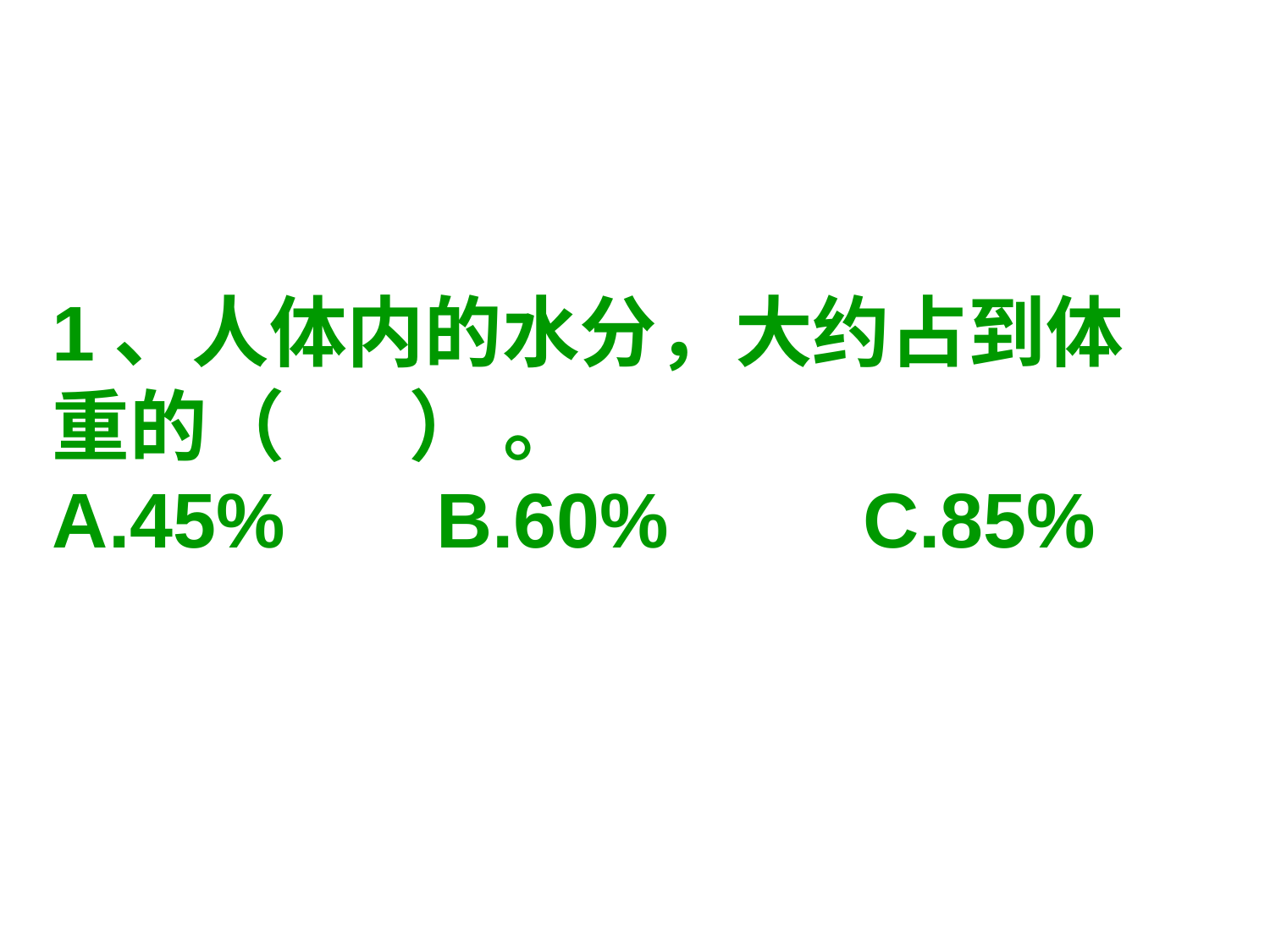

# 1、人体内的水分，大约占到体重的（       ） 。 A.45%       B.60%         C.85%